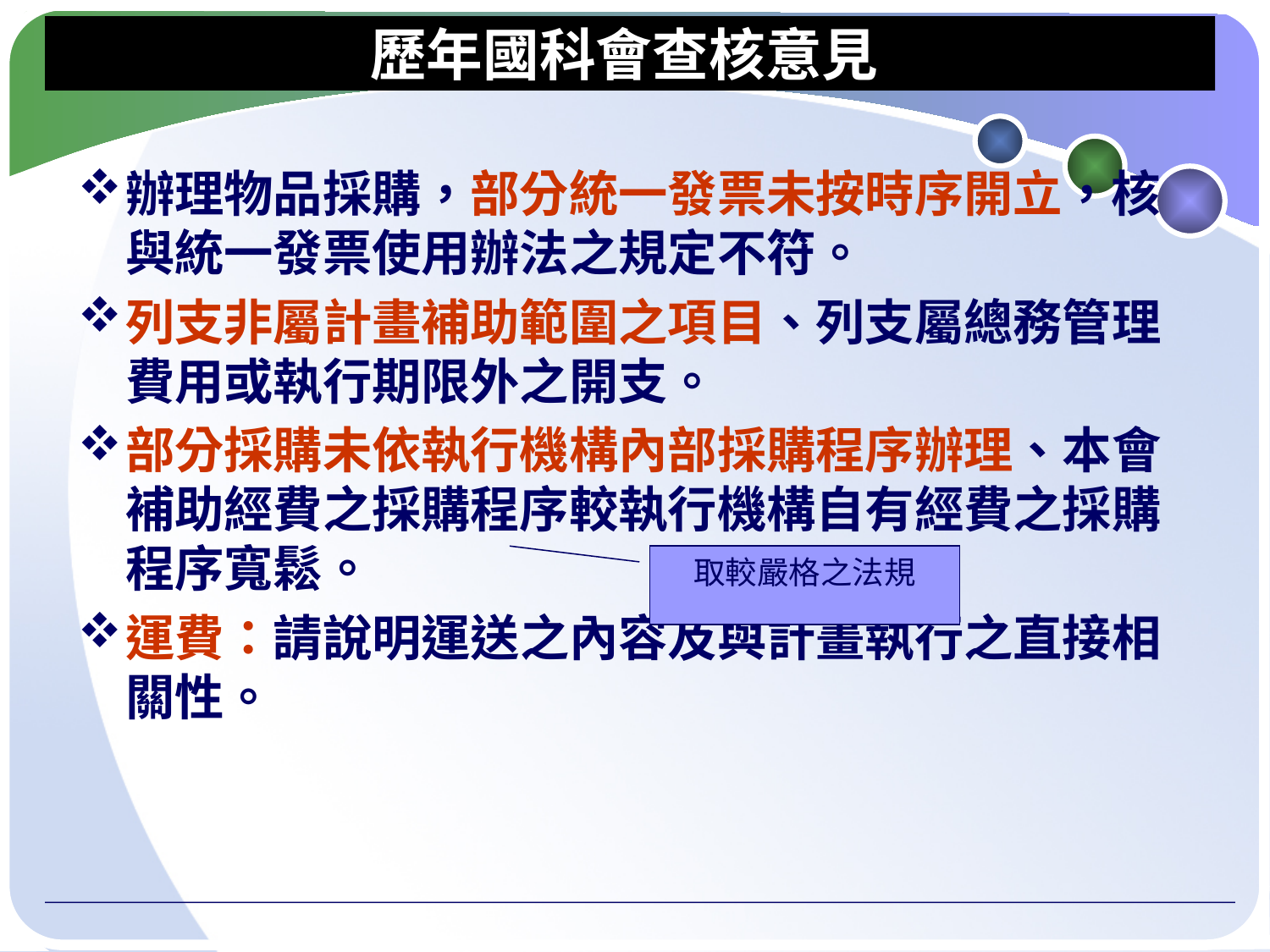

# 歷年國科會查核意見
辦理物品採購，部分統一發票未按時序開立，核與統一發票使用辦法之規定不符。
列支非屬計畫補助範圍之項目、列支屬總務管理費用或執行期限外之開支。
部分採購未依執行機構內部採購程序辦理、本會補助經費之採購程序較執行機構自有經費之採購程序寬鬆。
運費：請說明運送之內容及與計畫執行之直接相關性。
取較嚴格之法規